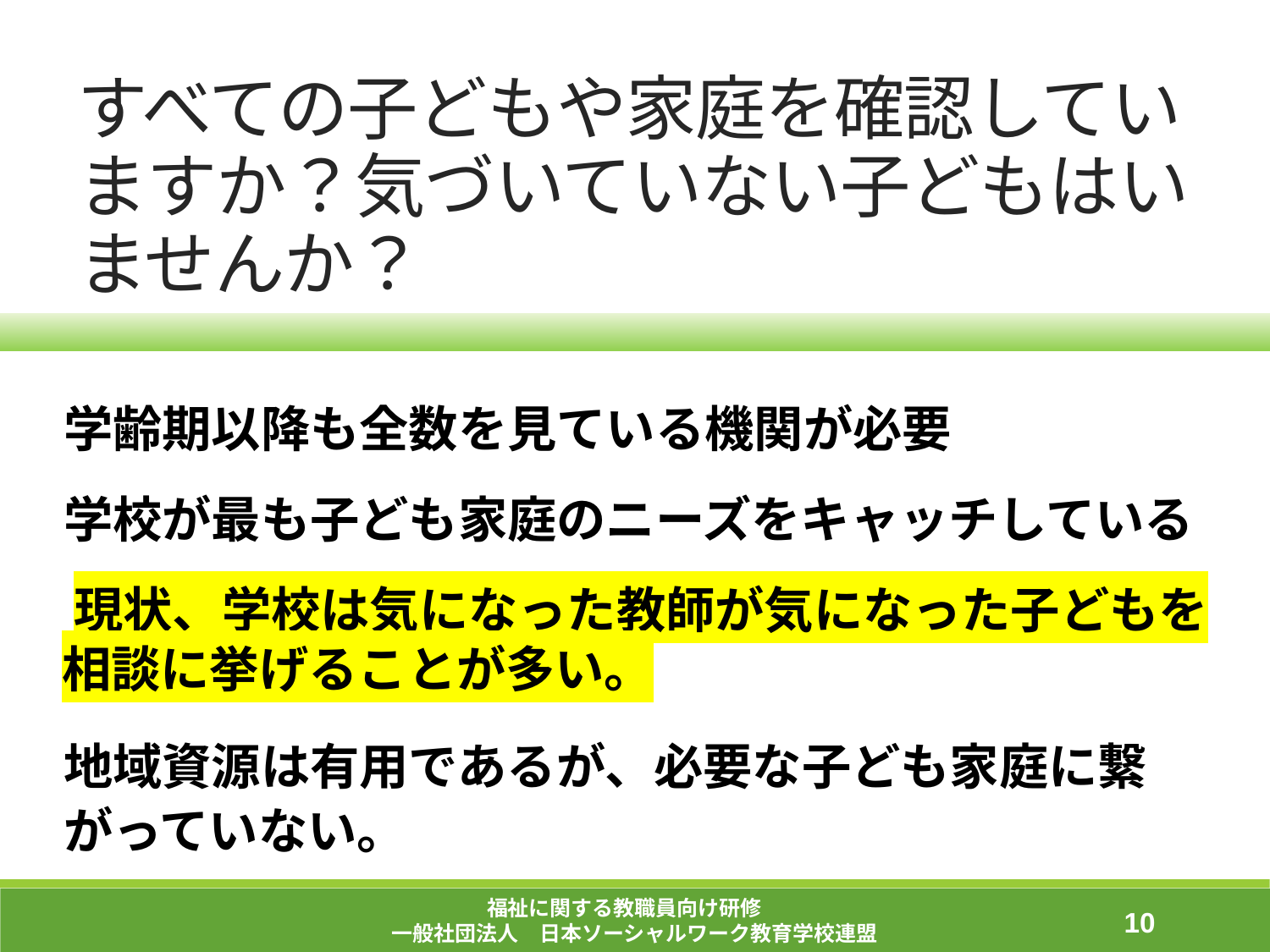

すべての子どもや家庭を確認していますか？気づいていない子どもはいませんか？

学齢期以降も全数を見ている機関が必要
学校が最も子ども家庭のニーズをキャッチしている
 現状、学校は気になった教師が気になった子どもを
 相談に挙げることが多い。
地域資源は有用であるが、必要な子ども家庭に繋がっていない。
福祉に関する教職員向け研修
一般社団法人　日本ソーシャルワーク教育学校連盟
10